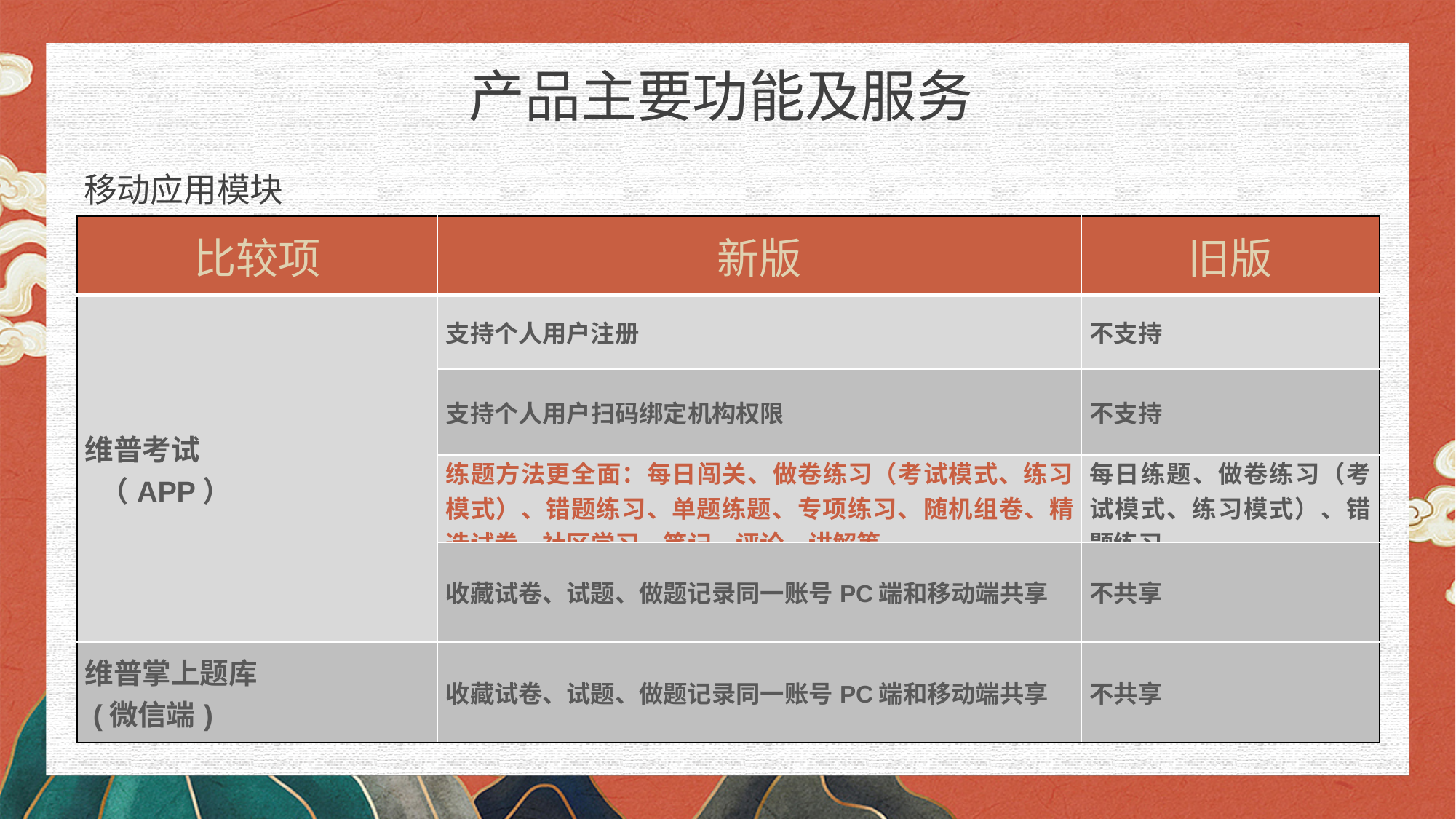

产品主要功能及服务
移动应用模块
| 比较项 | 新版 | 旧版 |
| --- | --- | --- |
| 维普考试 （APP） | 支持个人用户注册 | 不支持 |
|  | 支持个人用户扫码绑定机构权限 | 不支持 |
|  | 练题方法更全面：每日闯关、做卷练习（考试模式、练习模式）、错题练习、单题练题、专项练习、随机组卷、精选试卷、社区学习、笔记、评论、讲解等 | 每日练题、做卷练习（考试模式、练习模式）、错题练习 |
|  | 收藏试卷、试题、做题记录同一账号PC端和移动端共享 | 不共享 |
| 维普掌上题库 (微信端) | 收藏试卷、试题、做题记录同一账号PC端和移动端共享 | 不共享 |